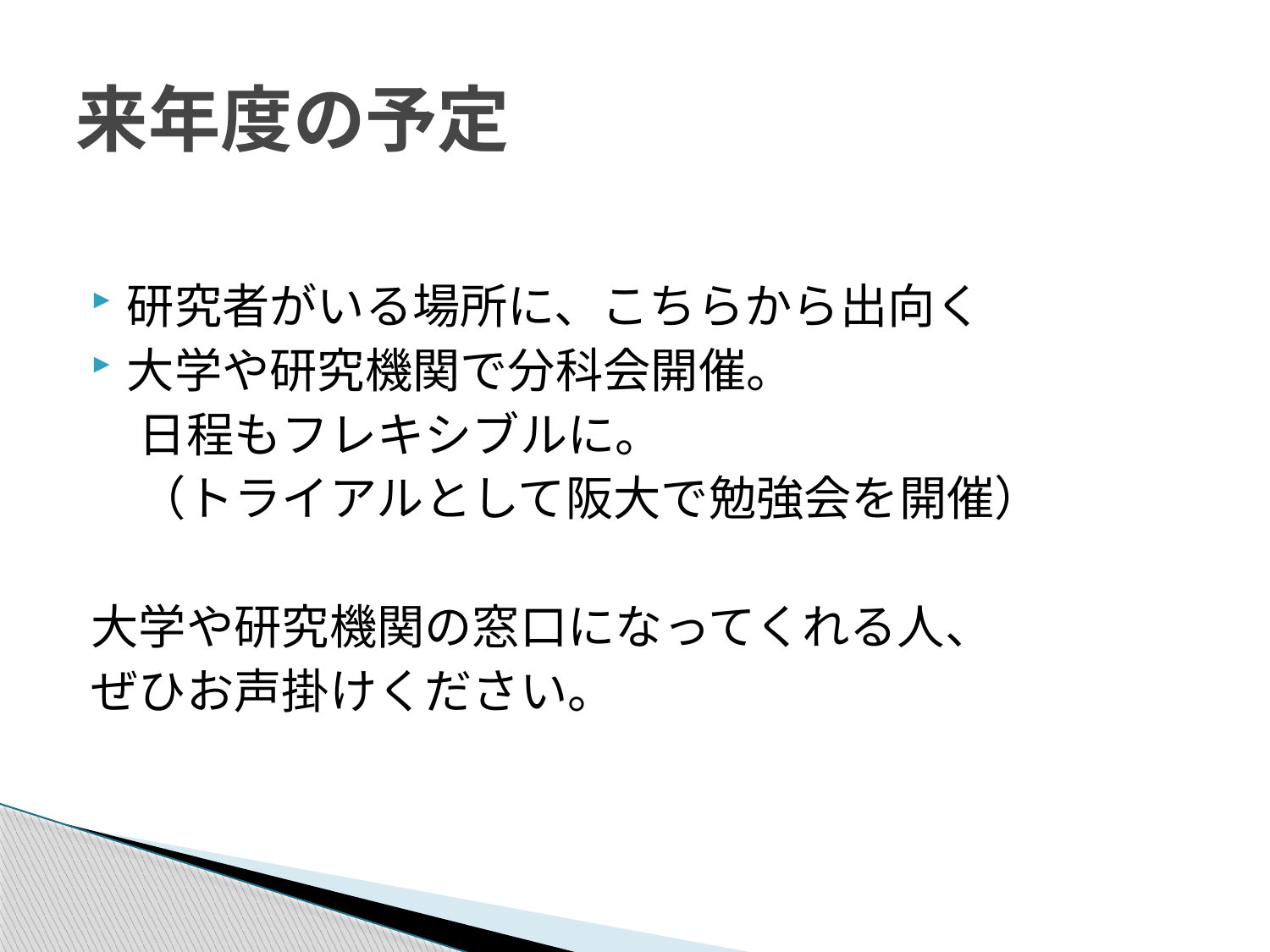

# 来年度の予定

研究者がいる場所に、こちらから出向く
大学や研究機関で分科会開催。
　日程もフレキシブルに。
　（トライアルとして阪大で勉強会を開催）

大学や研究機関の窓口になってくれる人、
ぜひお声掛けください。